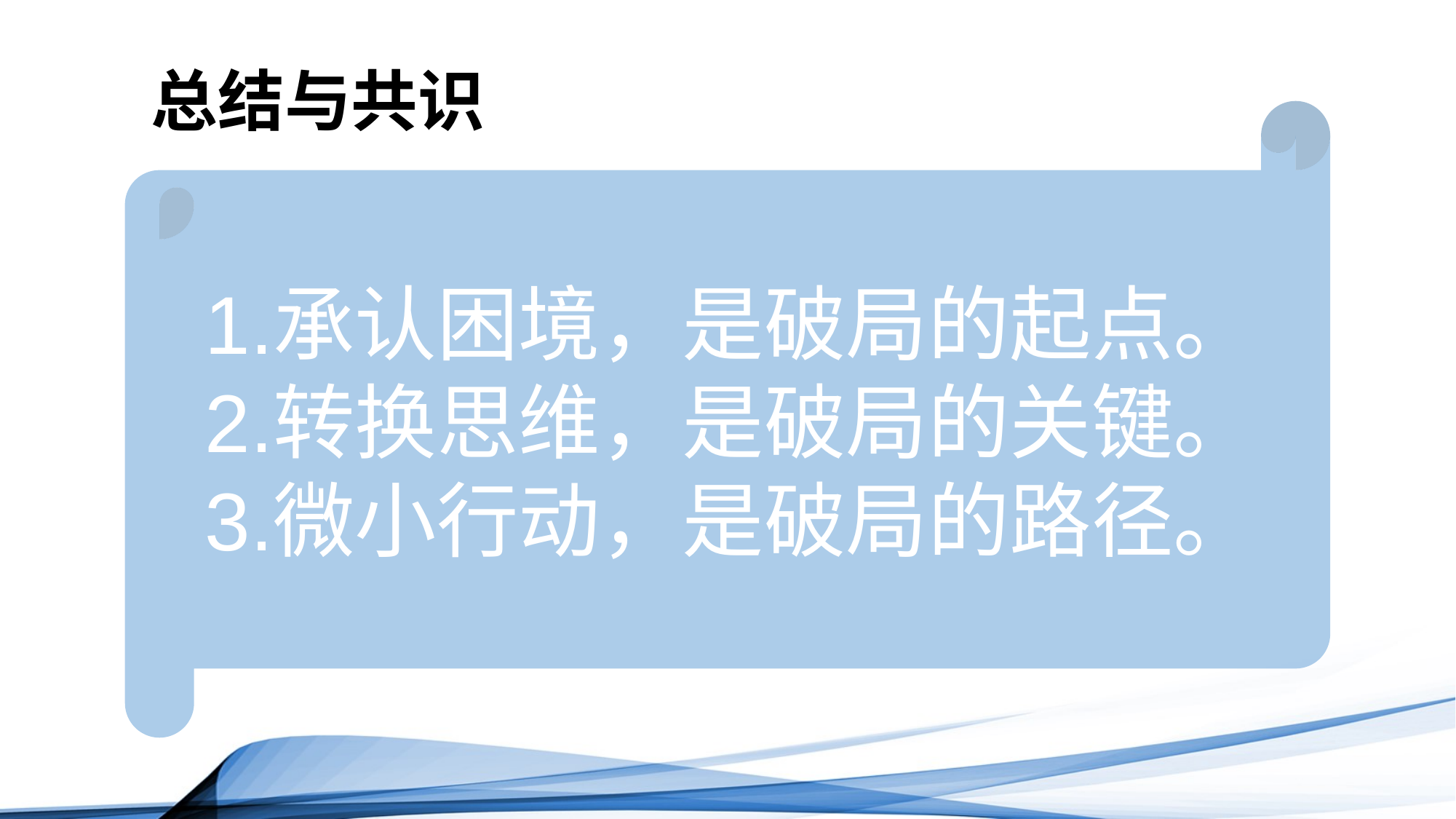

总结与共识
承认困境，是破局的起点。
转换思维，是破局的关键。
微小行动，是破局的路径。